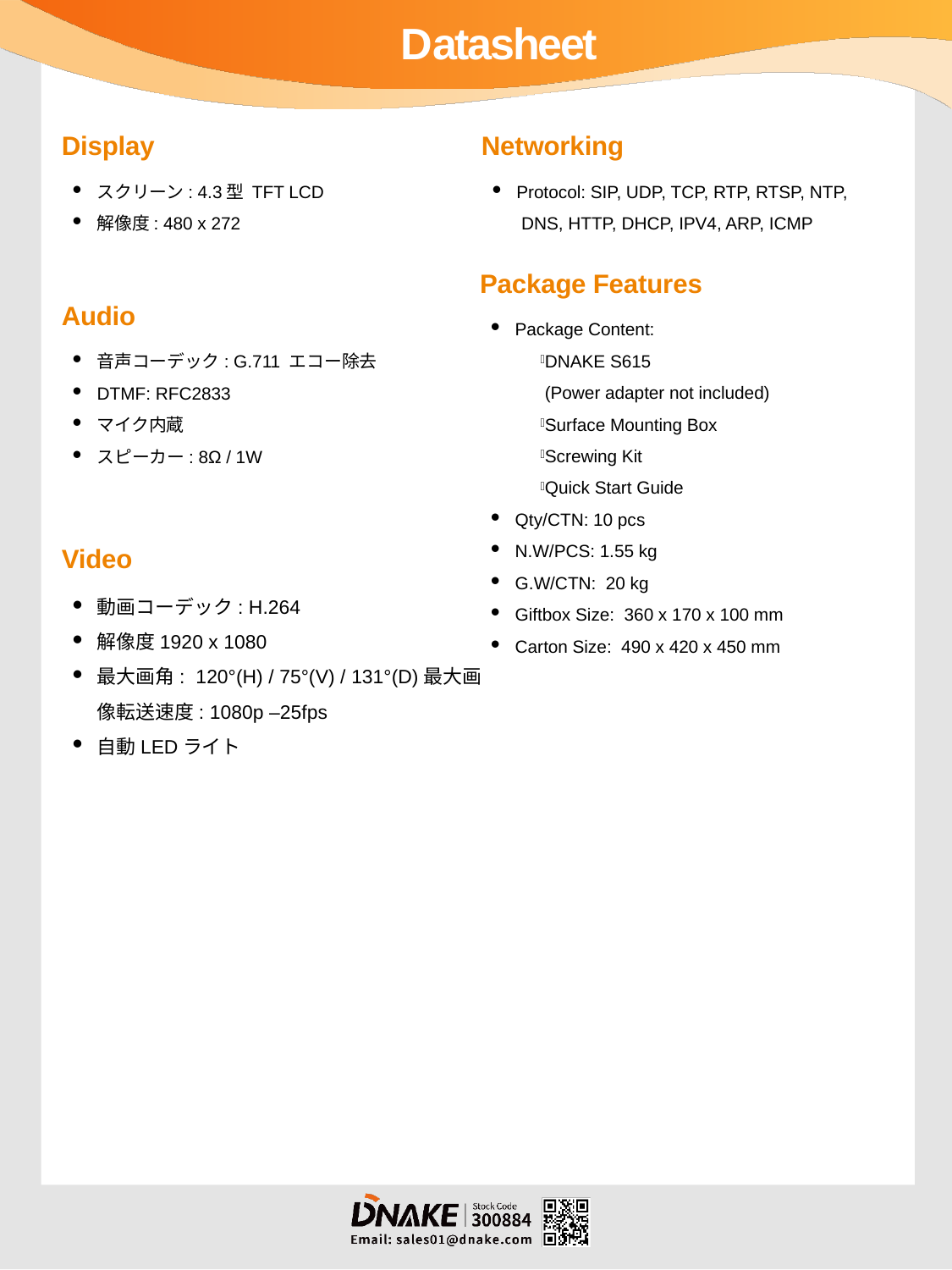

スクリーン: 4.3型 TFT LCD
解像度: 480 x 272
Protocol: SIP, UDP, TCP, RTP, RTSP, NTP,
      DNS, HTTP, DHCP, IPV4, ARP, ICMP
Package Content:
DNAKE S615
      (Power adapter not included)
Surface Mounting Box
Screwing Kit
Quick Start Guide
Qty/CTN: 10 pcs
N.W/PCS: 1.55 kg
G.W/CTN:  20 kg
Giftbox Size:  360 x 170 x 100 mm
Carton Size:  490 x 420 x 450 mm
音声コーデック: G.711 エコー除去
DTMF: RFC2833
マイク内蔵
スピーカー: 8Ω / 1W
動画コーデック: H.264
解像度1920 x 1080
最大画角:  120°(H) / 75°(V) / 131°(D)最大画像転送速度: 1080p –25fps
自動LEDライト